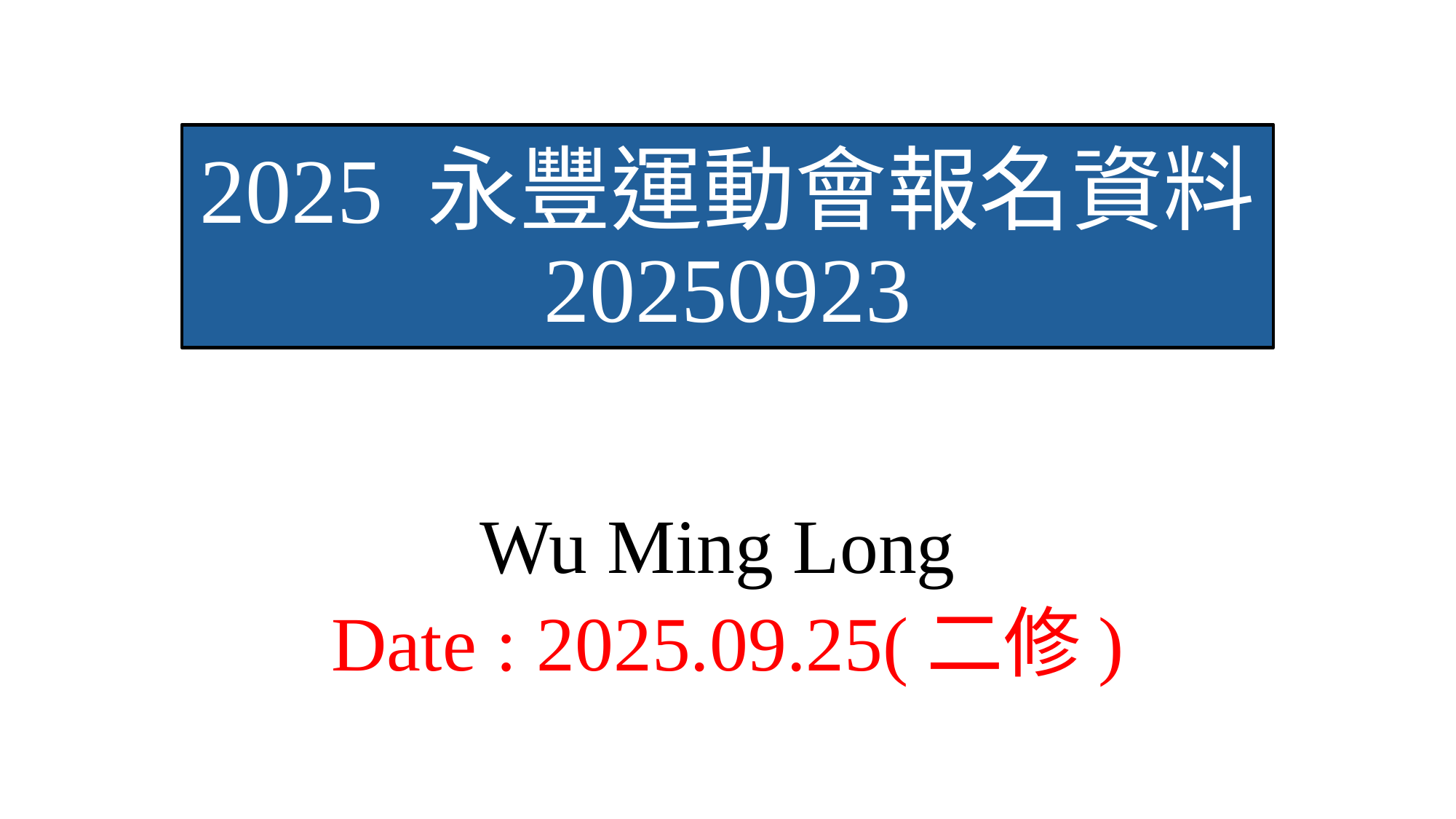

# 2025 永豐運動會報名資料 20250923

Wu Ming Long
Date : 2025.09.25(二修)